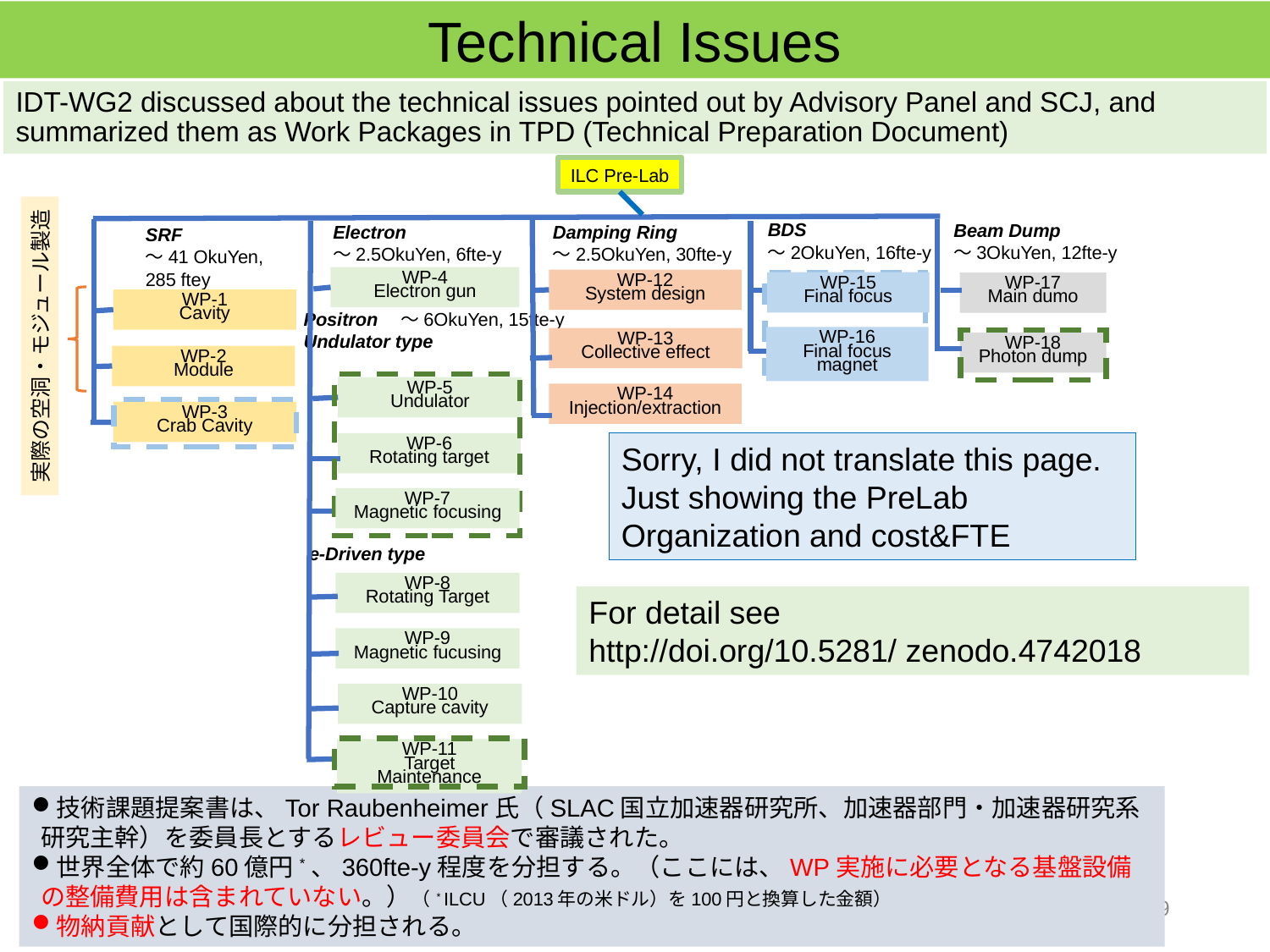

Technical Issues
IDT-WG2 discussed about the technical issues pointed out by Advisory Panel and SCJ, and summarized them as Work Packages in TPD (Technical Preparation Document)
ILC Pre-Lab
BDS
～2OkuYen, 16fte-y
Beam Dump
～3OkuYen, 12fte-y
Electron
～2.5OkuYen, 6fte-y
Damping Ring
～2.5OkuYen, 30fte-y
SRF
～41 OkuYen,
285 ftey
WP-4
Electron gun
WP-12
System design
WP-15
Final focus

WP-17
Main dumo

WP-1
Cavity
Positron　～6OkuYen, 15fte-y
Undulator type
実際の空洞・モジュール製造
WP-16
Final focus magnet
WP-13
Collective effect

WP-18
Photon dump
WP-2
Module

WP-5
Undulator
WP-14
Injection/extraction

WP-3
Crab Cavity
WP-6
Rotating target
Sorry, I did not translate this page.
Just showing the PreLab Organization and cost&FTE
WP-7
Magnetic focusing
e-Driven type
WP-8
Rotating Target
For detail see
http://doi.org/10.5281/ zenodo.4742018
WP-9
Magnetic fucusing
WP-10
Capture cavity

WP-11
Target Maintenance
技術課題提案書は、Tor Raubenheimer氏（SLAC国立加速器研究所、加速器部門・加速器研究系研究主幹）を委員長とするレビュー委員会で審議された。
世界全体で約60億円*、360fte-y程度を分担する。（ここには、WP実施に必要となる基盤設備の整備費用は含まれていない。）（ * ILCU（2013年の米ドル）を100円と換算した金額）
物納貢献として国際的に分担される。

19